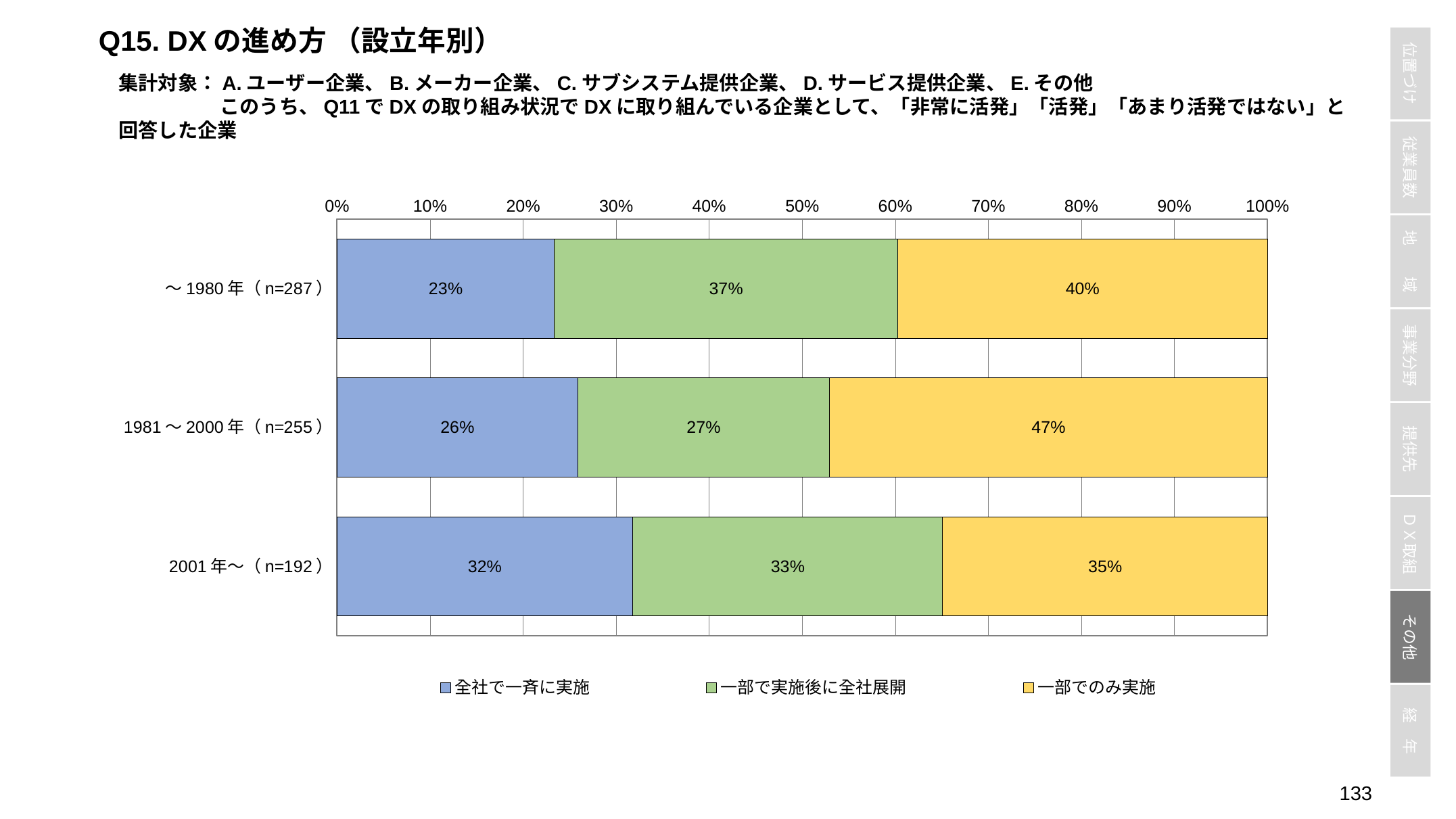

Q15. DXの進め方 （設立年別）
集計対象：A.ユーザー企業、B.メーカー企業、C.サブシステム提供企業、D.サービス提供企業、E.その他
	このうち、Q11でDXの取り組み状況でDXに取り組んでいる企業として、「非常に活発」「活発」「あまり活発ではない」と回答した企業

### Chart

| Category | 全社で一斉に実施 | 一部で実施後に全社展開 | 一部でのみ実施 |
|---|---|---|---|
| ～1980年（n=287） | 0.23344947735191637 | 0.3693379790940767 | 0.397212543554007 |
| 1981～2000年（n=255） | 0.25882352941176473 | 0.27058823529411763 | 0.47058823529411764 |
| 2001年～（n=192） | 0.3177083333333333 | 0.3333333333333333 | 0.3489583333333333 |
133